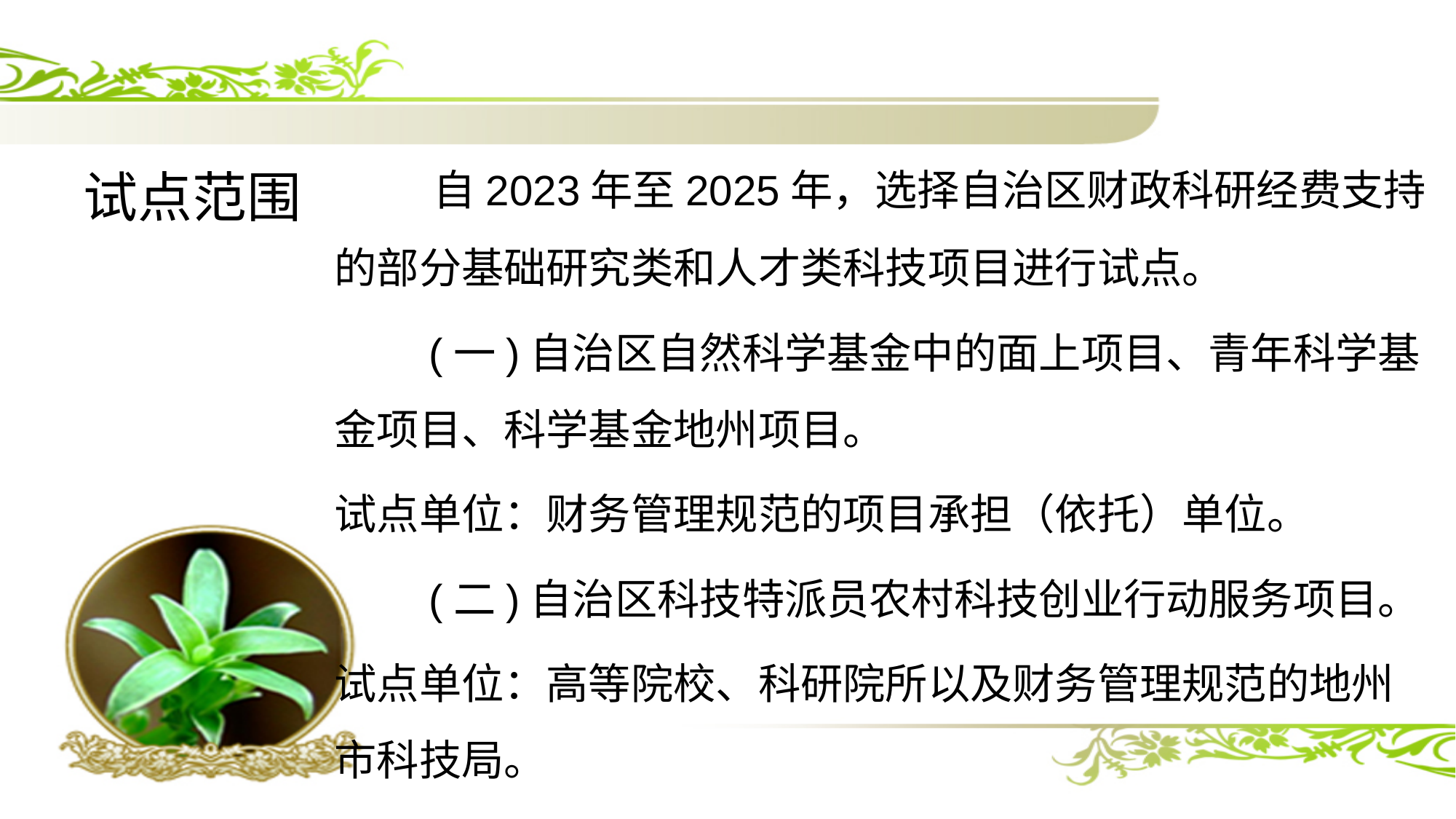

自2023年至2025年，选择自治区财政科研经费支持的部分基础研究类和人才类科技项目进行试点。
        (一)自治区自然科学基金中的面上项目、青年科学基金项目、科学基金地州项目。
试点单位：财务管理规范的项目承担（依托）单位。
        (二)自治区科技特派员农村科技创业行动服务项目。
试点单位：高等院校、科研院所以及财务管理规范的地州市科技局。
# 试点范围